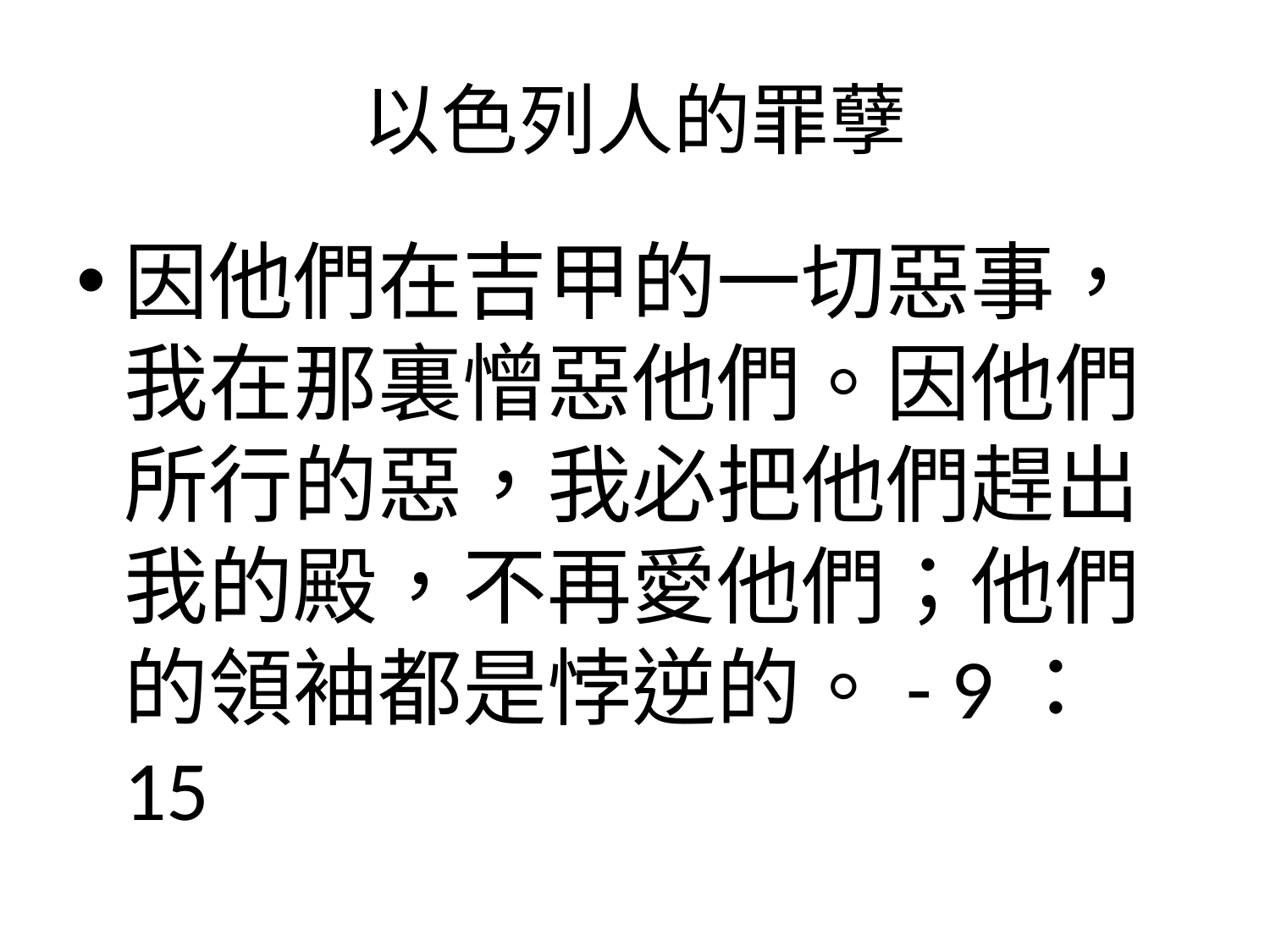

# 以色列人的罪孽
因他們在吉甲的一切惡事，我在那裏憎惡他們。因他們所行的惡，我必把他們趕出我的殿，不再愛他們；他們的領袖都是悖逆的。- 9：15